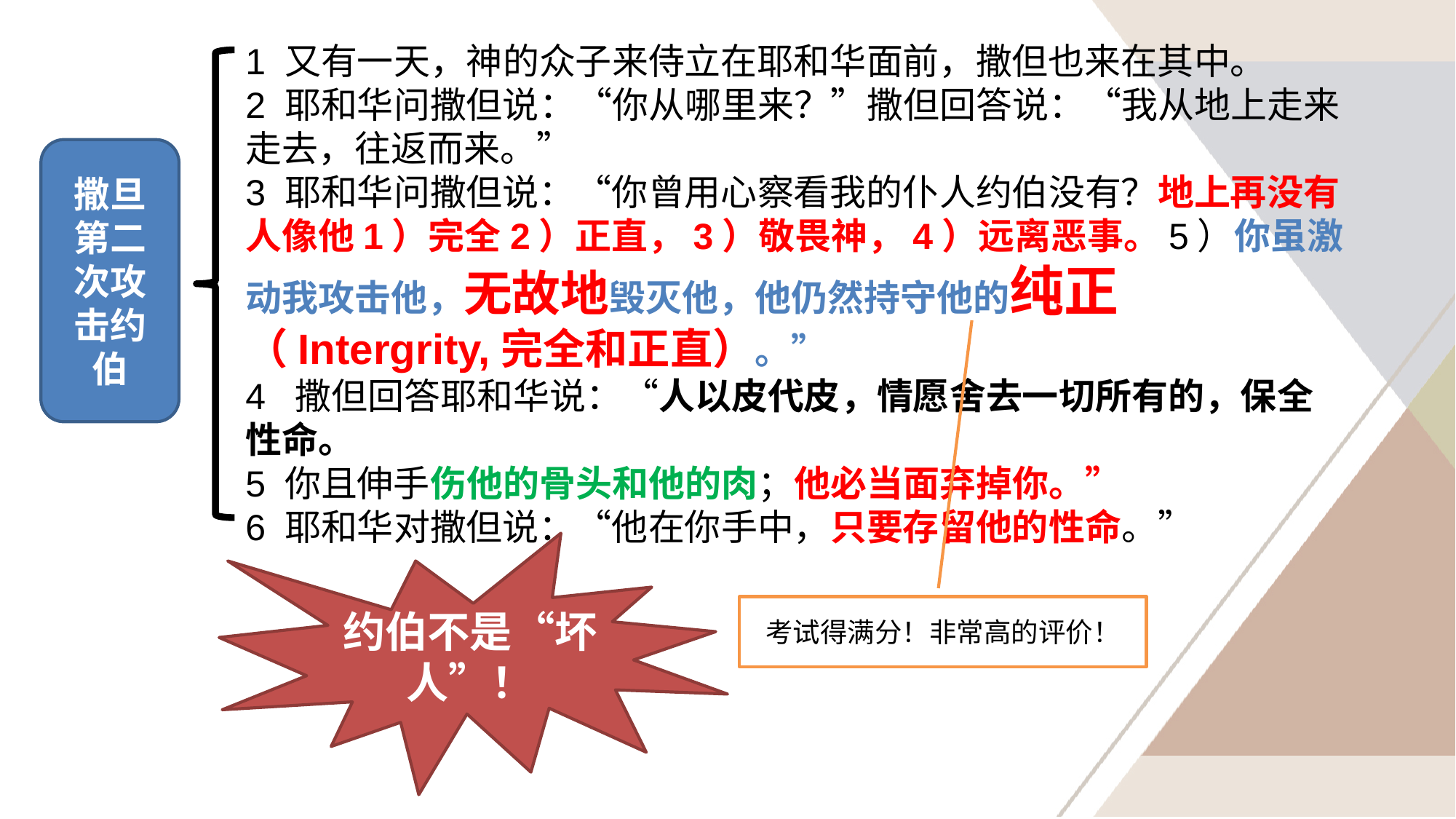

1 又有一天，神的众子来侍立在耶和华面前，撒但也来在其中。
2 耶和华问撒但说：“你从哪里来？”撒但回答说：“我从地上走来走去，往返而来。”
3 耶和华问撒但说：“你曾用心察看我的仆人约伯没有？地上再没有人像他1）完全2）正直，3）敬畏神，4）远离恶事。5）你虽激动我攻击他，无故地毁灭他，他仍然持守他的纯正（Intergrity,完全和正直）。”
4  撒但回答耶和华说：“人以皮代皮，情愿舍去一切所有的，保全性命。
5 你且伸手伤他的骨头和他的肉；他必当面弃掉你。”
6 耶和华对撒但说：“他在你手中，只要存留他的性命。”

撒旦第二次攻击约伯
约伯不是“坏人”！
考试得满分！非常高的评价！